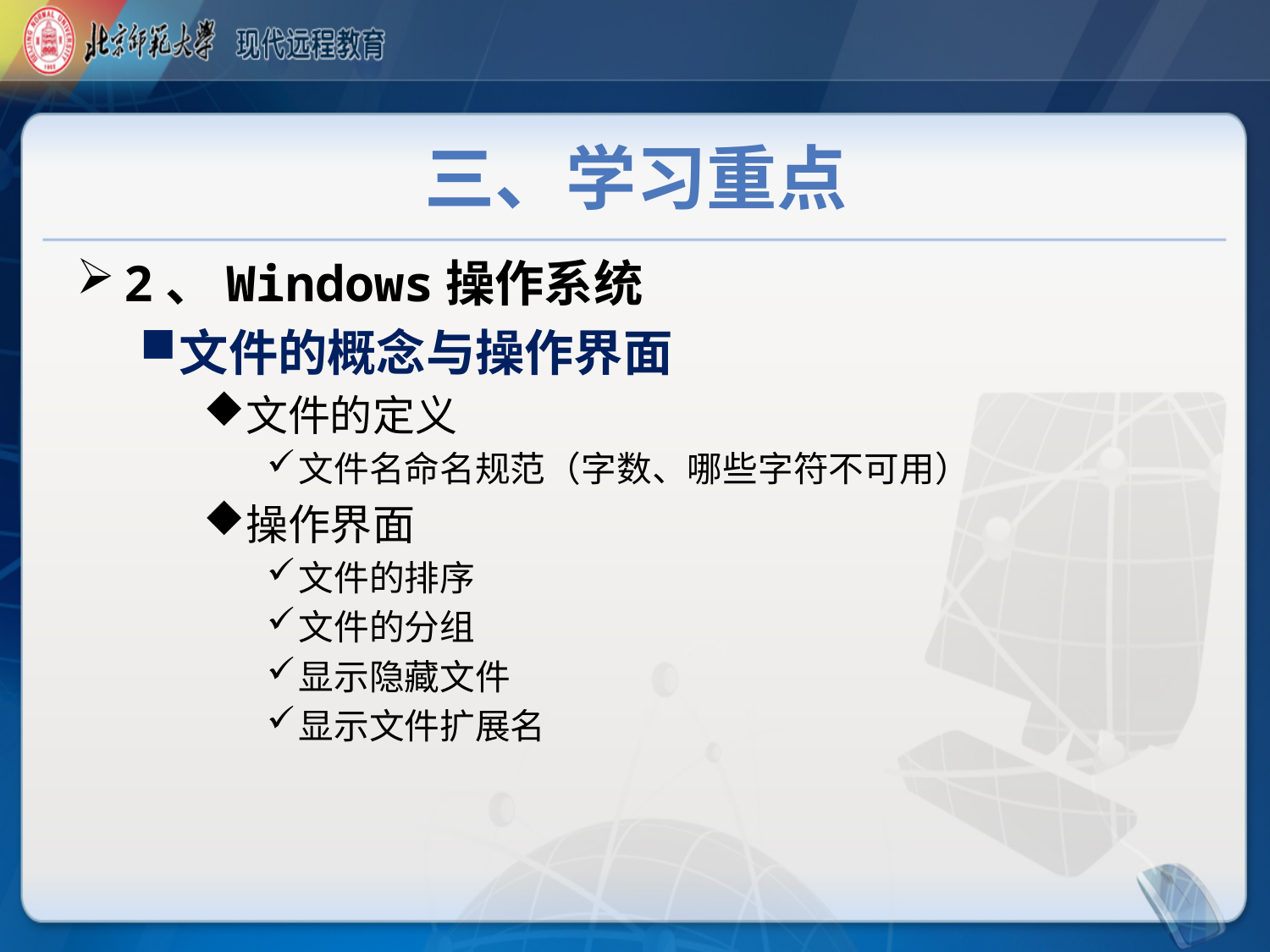

# 三、学习重点
2、Windows操作系统
文件的概念与操作界面
文件的定义
文件名命名规范（字数、哪些字符不可用）
操作界面
文件的排序
文件的分组
显示隐藏文件
显示文件扩展名